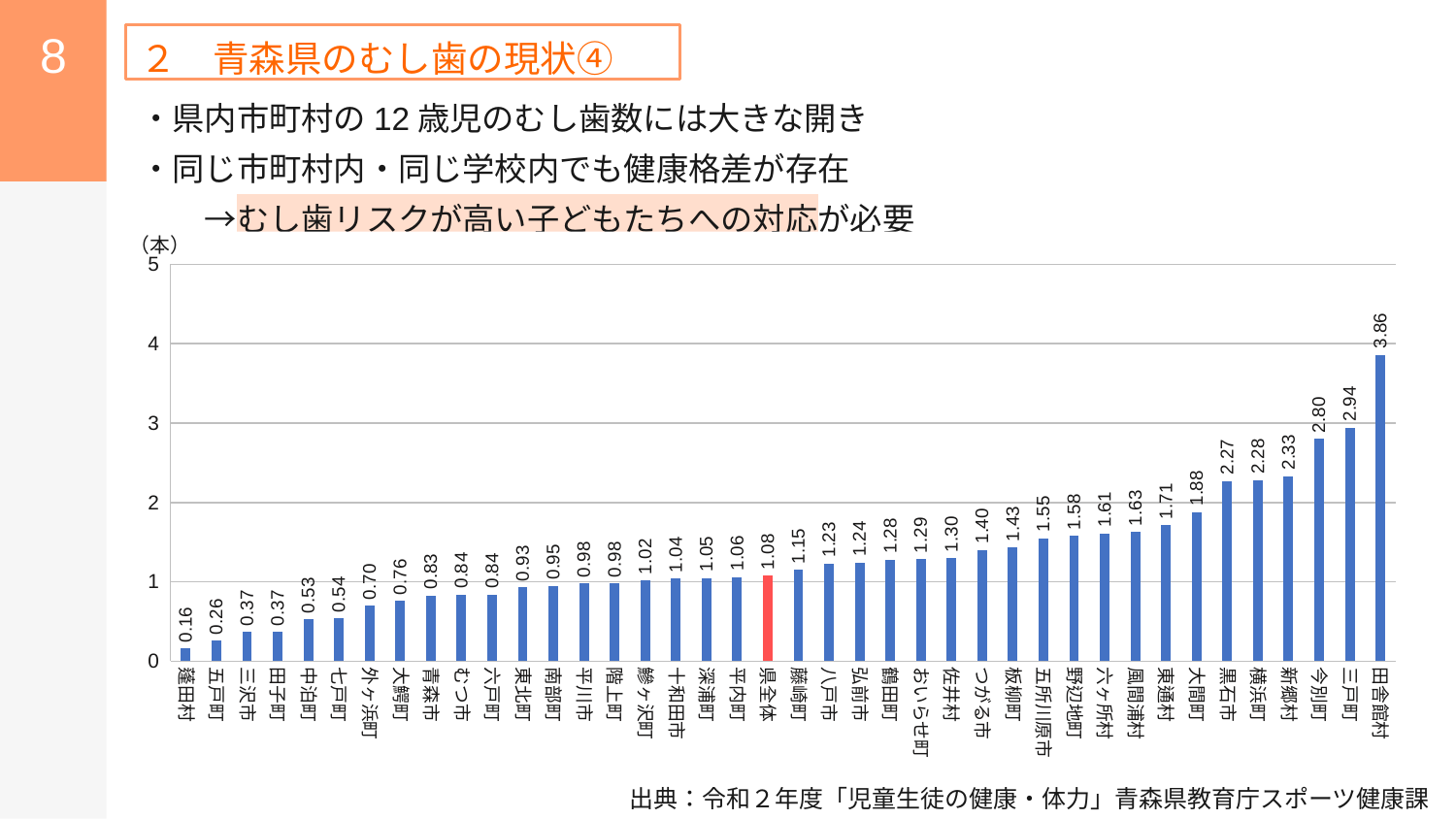

8
２　青森県のむし歯の現状④
・県内市町村の12歳児のむし歯数には大きな開き
・同じ市町村内・同じ学校内でも健康格差が存在
　　→むし歯リスクが高い子どもたちへの対応が必要
（本）

### Chart

| Category |  |
|---|---|
| 蓬田村 | 0.16 |
| 五戸町 | 0.26 |
| 三沢市 | 0.37 |
| 田子町 | 0.37 |
| 中泊町 | 0.53 |
| 七戸町 | 0.54 |
| 外ヶ浜町 | 0.7 |
| 大鰐町 | 0.76 |
| 青森市 | 0.83 |
| むつ市 | 0.84 |
| 六戸町 | 0.84 |
| 東北町 | 0.93 |
| 南部町 | 0.95 |
| 平川市 | 0.98 |
| 階上町 | 0.98 |
| 鰺ヶ沢町 | 1.02 |
| 十和田市 | 1.04 |
| 深浦町 | 1.05 |
| 平内町 | 1.06 |
| 県全体 | 1.08 |
| 藤崎町 | 1.15 |
| 八戸市 | 1.23 |
| 弘前市 | 1.24 |
| 鶴田町 | 1.28 |
| おいらせ町 | 1.29 |
| 佐井村 | 1.3 |
| つがる市 | 1.4 |
| 板柳町 | 1.43 |
| 五所川原市 | 1.55 |
| 野辺地町 | 1.58 |
| 六ヶ所村 | 1.61 |
| 風間浦村 | 1.63 |
| 東通村 | 1.71 |
| 大間町 | 1.88 |
| 黒石市 | 2.27 |
| 横浜町 | 2.28 |
| 新郷村 | 2.33 |
| 今別町 | 2.8 |
| 三戸町 | 2.94 |
| 田舎館村 | 3.86 |
出典：令和２年度「児童生徒の健康・体力」青森県教育庁スポーツ健康課